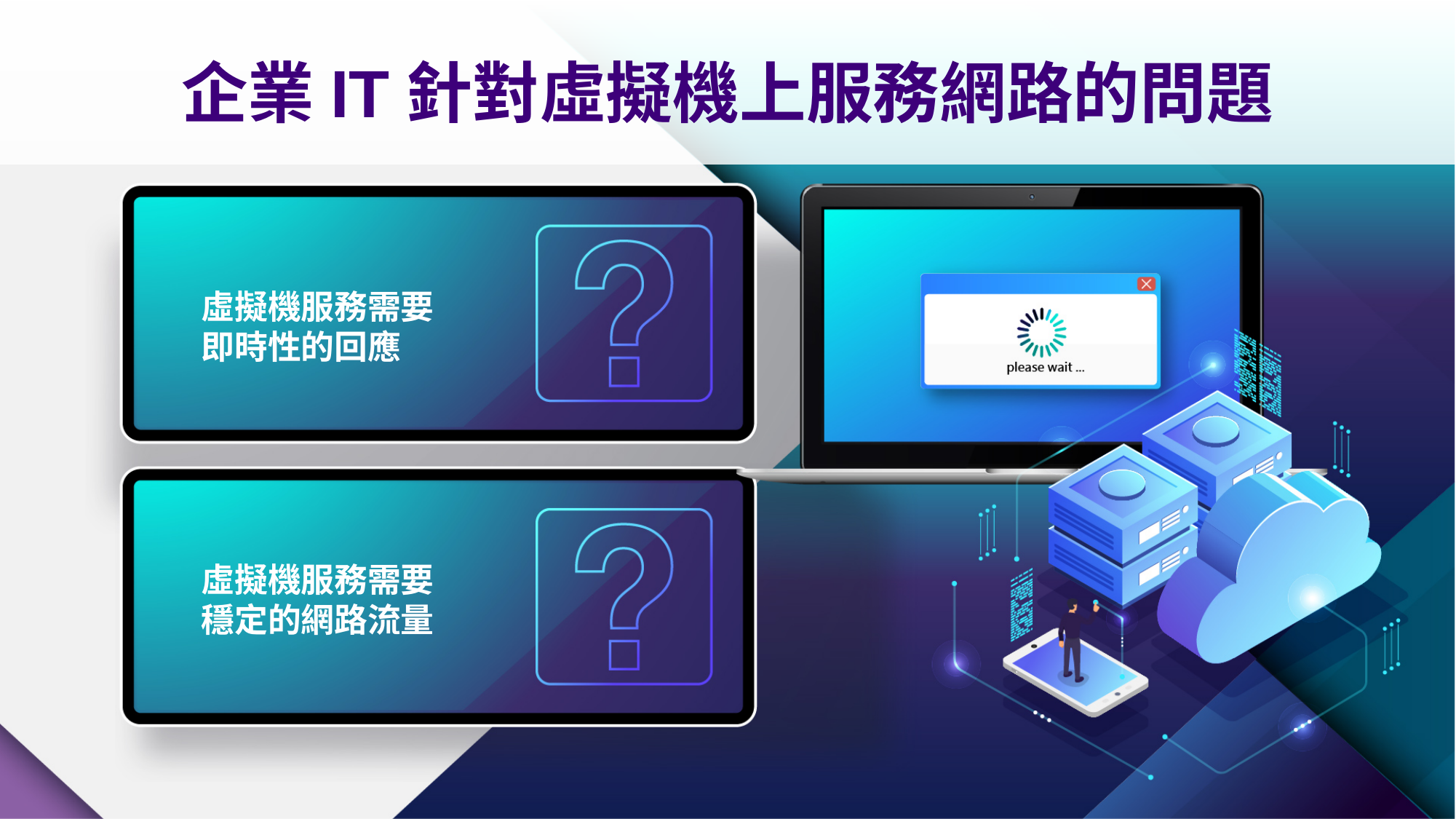

企業IT針對虛擬機上服務網路的問題
虛擬機服務需要即時性的回應
虛擬機服務需要穩定的網路流量